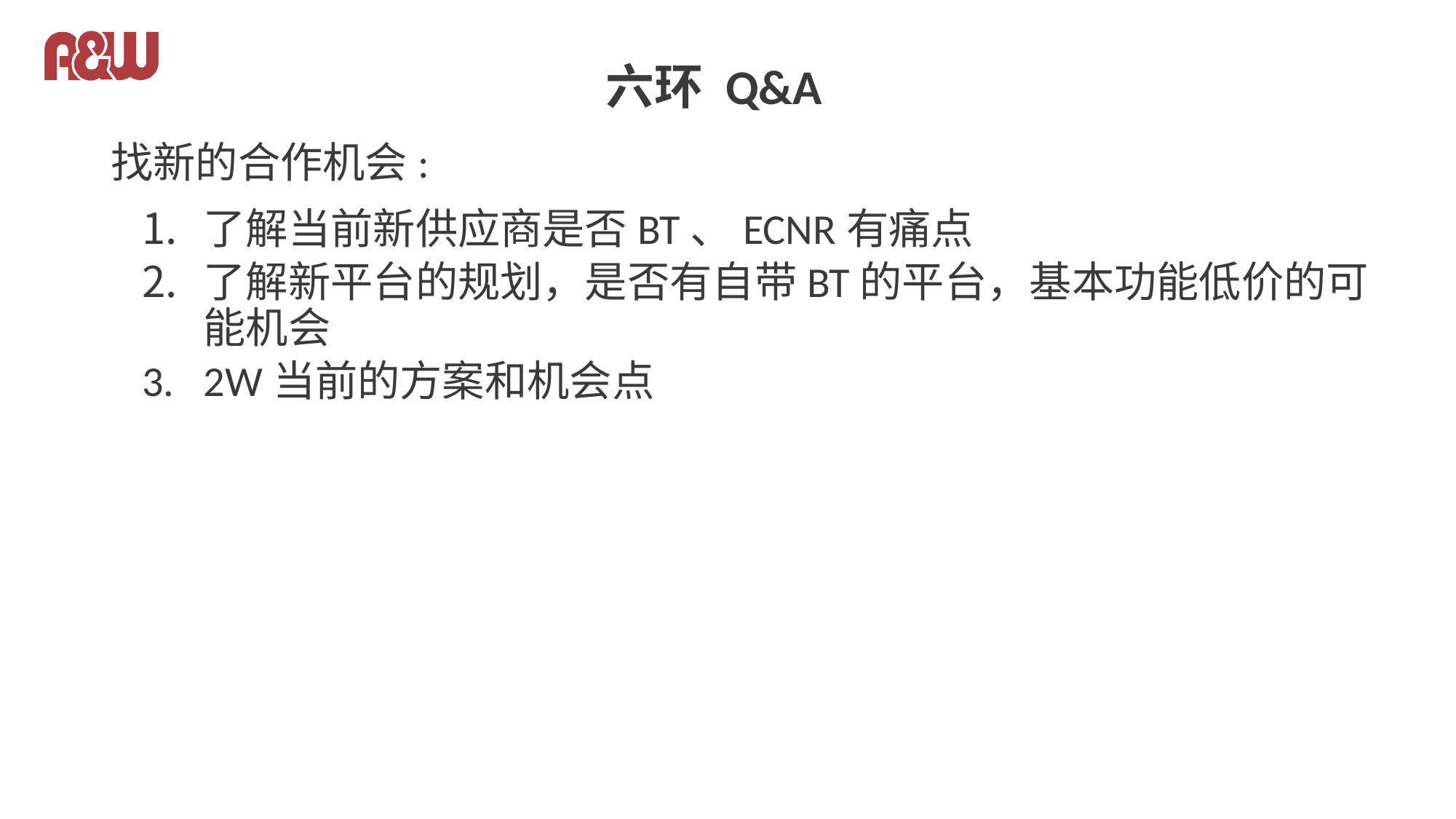

# 六环 Q&A
找新的合作机会:
了解当前新供应商是否BT、ECNR有痛点
了解新平台的规划，是否有自带BT的平台，基本功能低价的可能机会
2W当前的方案和机会点